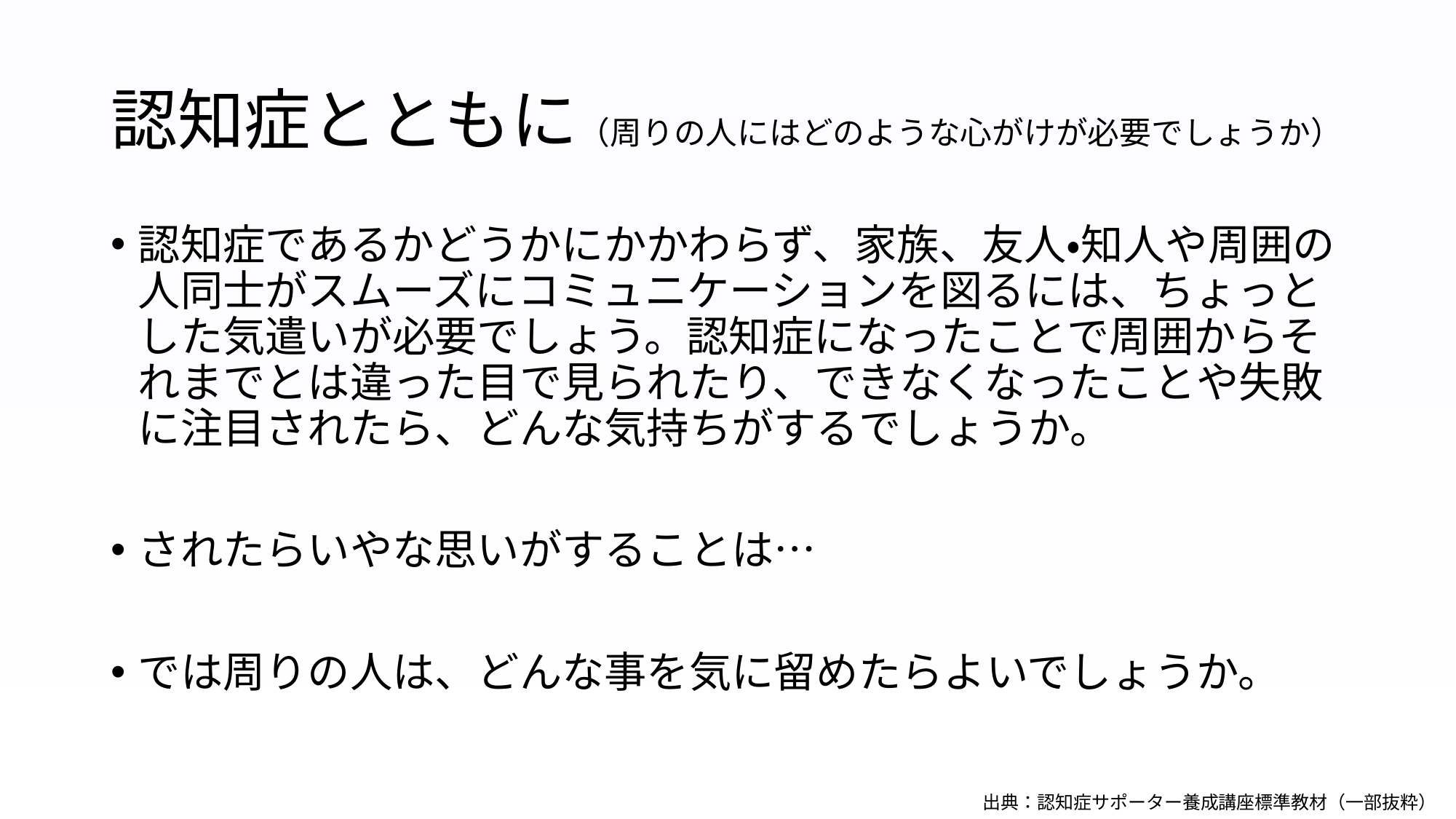

# 認知症とともに（周りの人にはどのような心がけが必要でしょうか）
認知症であるかどうかにかかわらず、家族、友人・知人や周囲の人同士がスムーズにコミュニケーションを図るには、ちょっとした気遣いが必要でしょう。認知症になったことで周囲からそれまでとは違った目で見られたり、できなくなったことや失敗に注目されたら、どんな気持ちがするでしょうか。

されたらいやな思いがすることは…

では周りの人は、どんな事を気に留めたらよいでしょうか。
出典：認知症サポーター養成講座標準教材（一部抜粋）